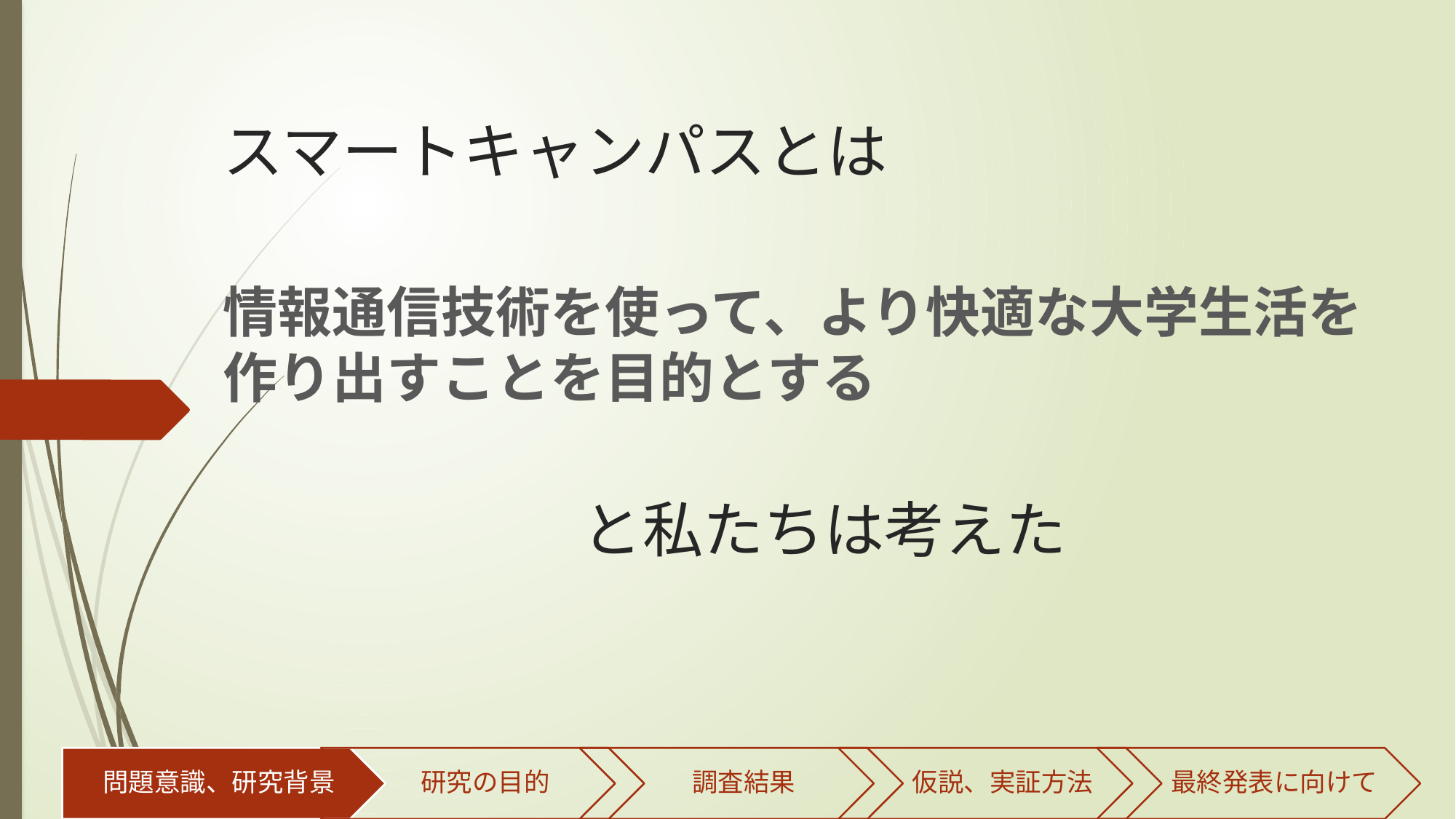

スマートキャンパスとは
情報通信技術を使って、より快適な大学生活を作り出すことを目的とする

# と私たちは考えた
問題意識、研究背景
研究の目的
調査結果
仮説、実証方法
　最終発表に向けて